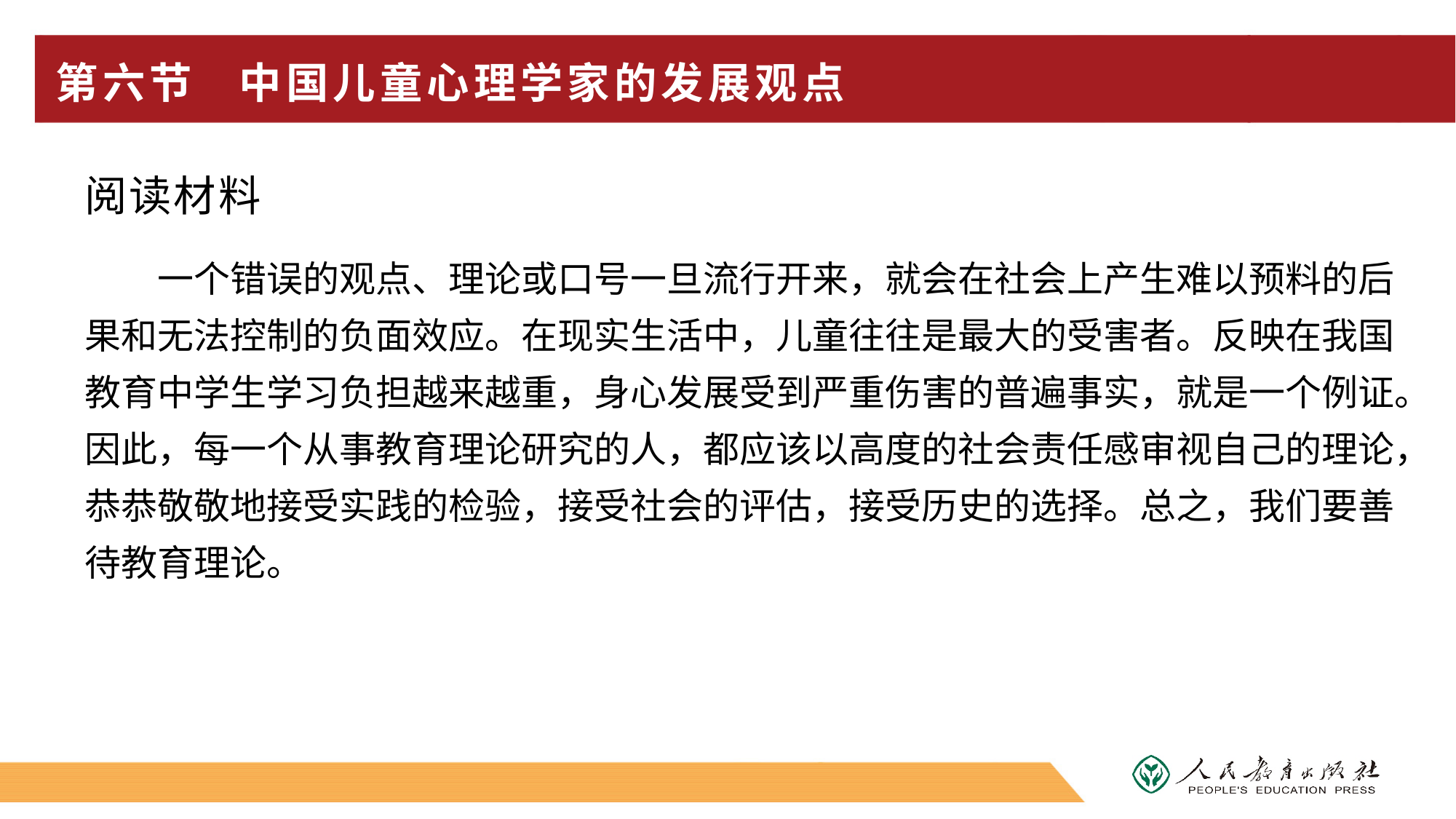

# 第六节   中国儿童心理学家的发展观点
阅读材料
一个错误的观点、理论或口号一旦流行开来，就会在社会上产生难以预料的后果和无法控制的负面效应。在现实生活中，儿童往往是最大的受害者。反映在我国教育中学生学习负担越来越重，身心发展受到严重伤害的普遍事实，就是一个例证。因此，每一个从事教育理论研究的人，都应该以高度的社会责任感审视自己的理论，恭恭敬敬地接受实践的检验，接受社会的评估，接受历史的选择。总之，我们要善待教育理论。